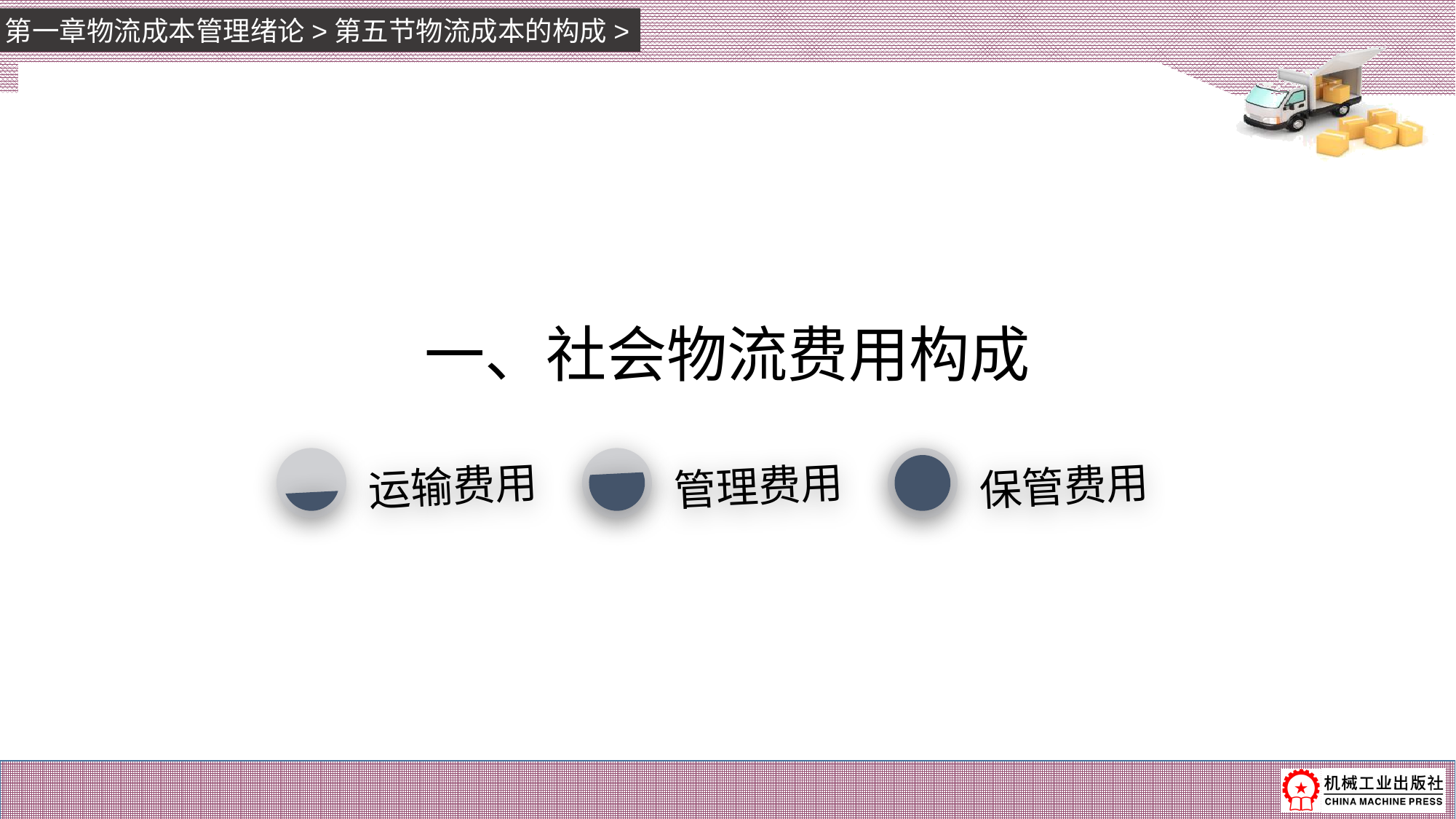

第一章物流成本管理绪论>第五节物流成本的构成>
# 一、社会物流费用构成

运输费用

管理费用

保管费用